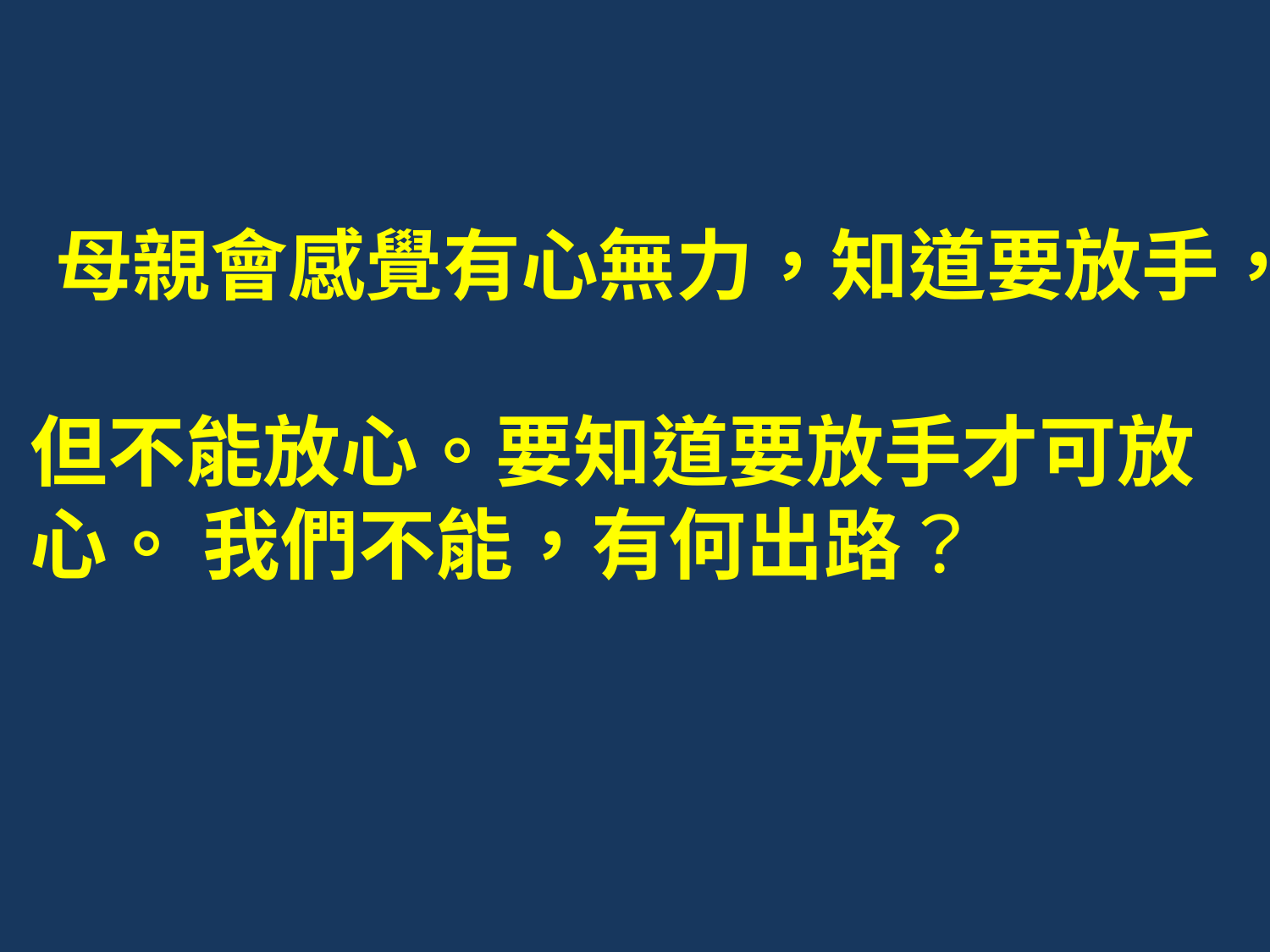

# 母親會感覺有心無力，知道要放手， 但不能放心。要知道要放手才可放 心。 我們不能，有何出路？